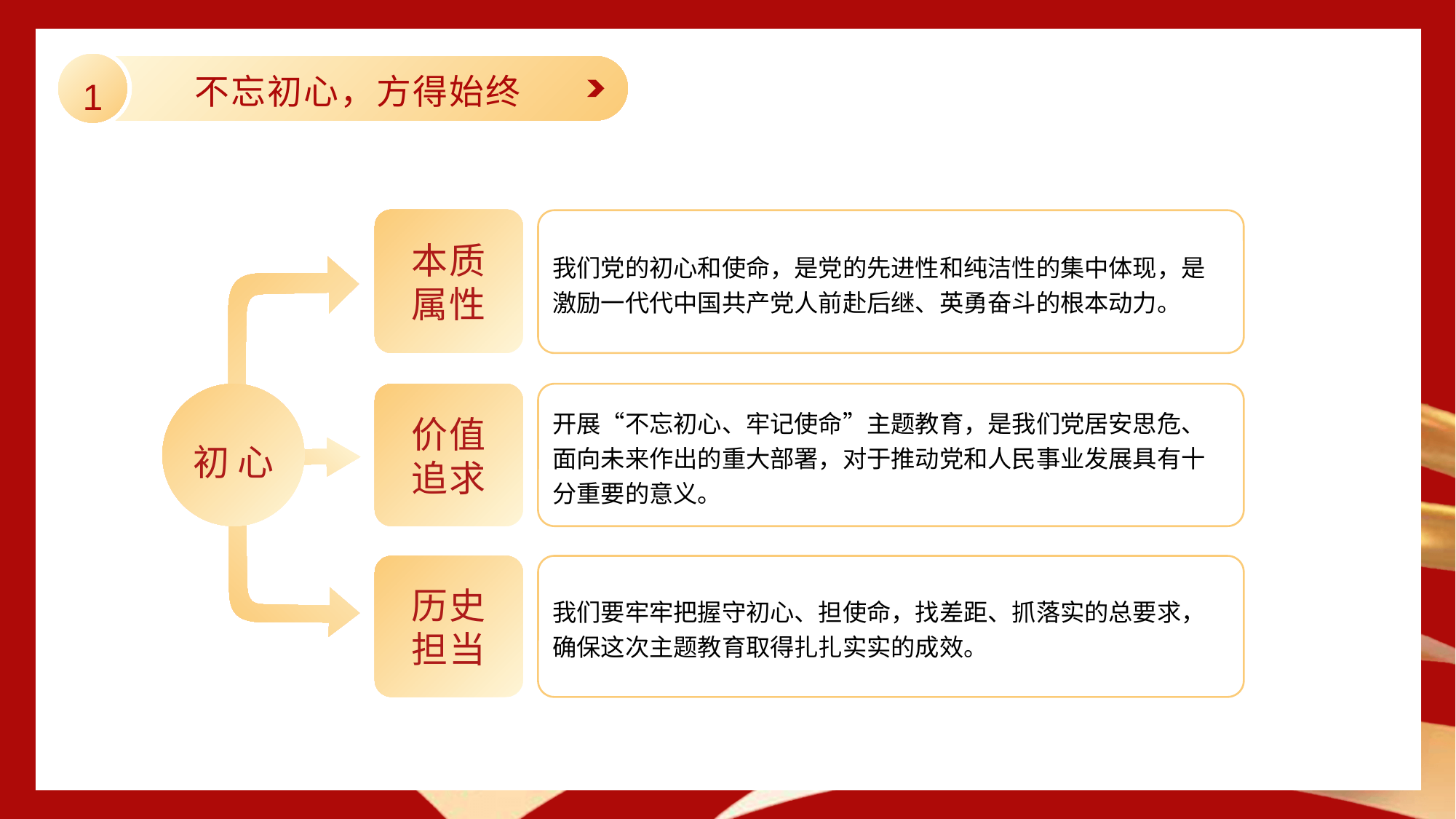

不忘初心，方得始终
1

本质
属性

价值
追求
初 心

历史
担当
我们党的初心和使命，是党的先进性和纯洁性的集中体现，是激励一代代中国共产党人前赴后继、英勇奋斗的根本动力。
开展“不忘初心、牢记使命”主题教育，是我们党居安思危、面向未来作出的重大部署，对于推动党和人民事业发展具有十分重要的意义。
我们要牢牢把握守初心、担使命，找差距、抓落实的总要求，确保这次主题教育取得扎扎实实的成效。